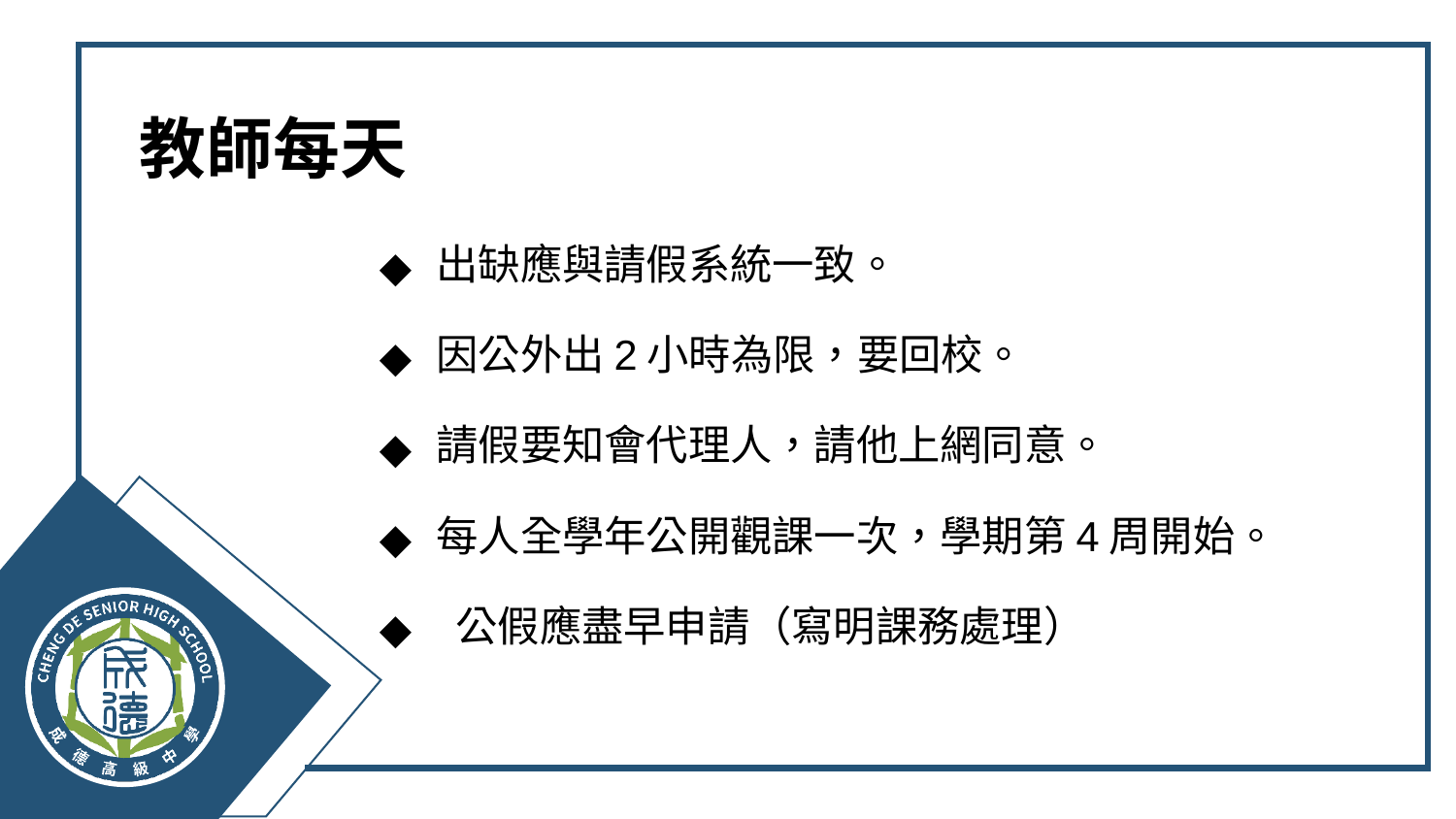

# 教師每天
出缺應與請假系統一致。
因公外出2小時為限，要回校。
請假要知會代理人，請他上網同意。
每人全學年公開觀課一次，學期第4周開始。
 公假應盡早申請（寫明課務處理）